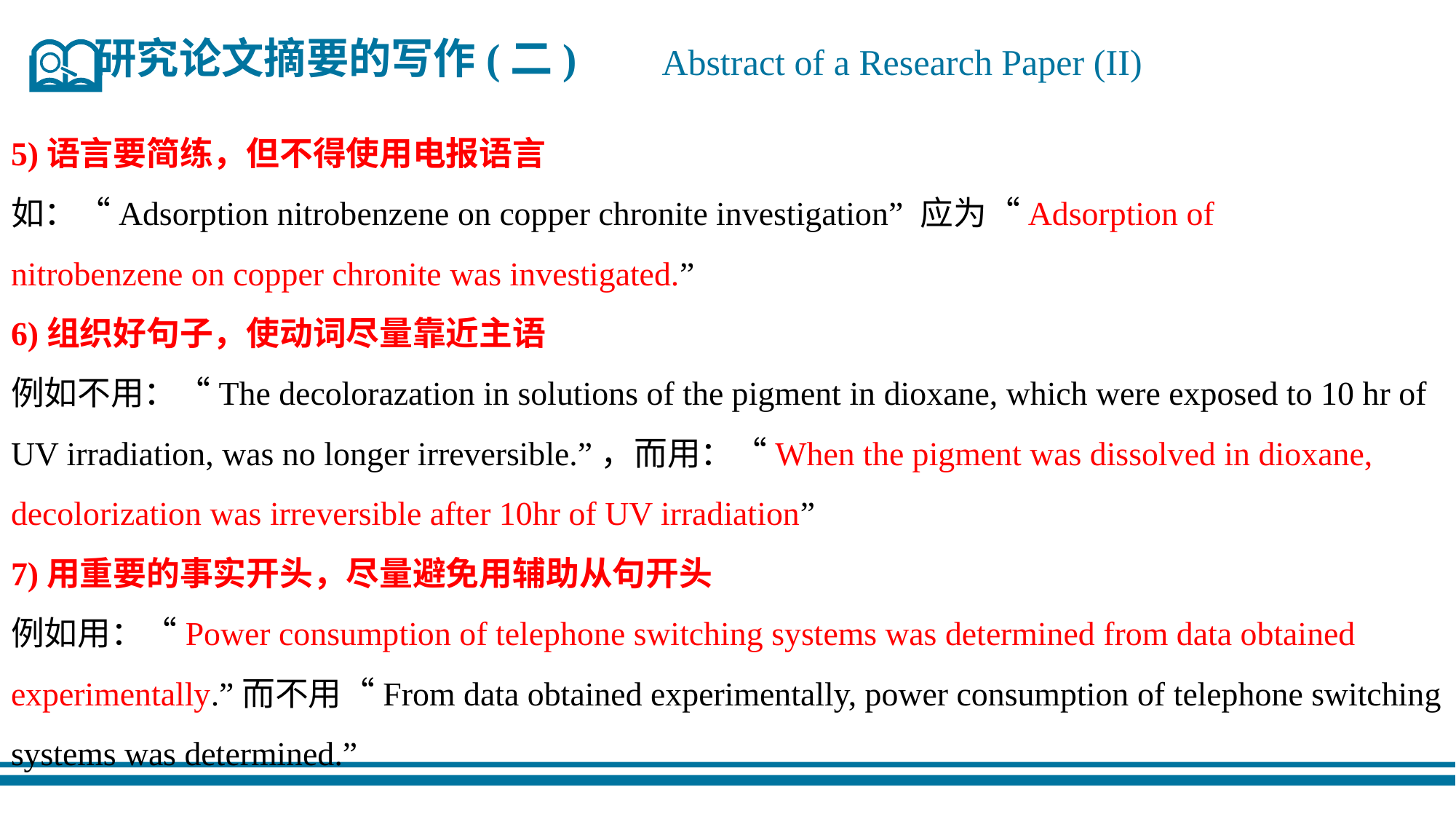

研究论文摘要的写作(二)
Abstract of a Research Paper (II)
5)语言要简练，但不得使用电报语言
如：“Adsorption nitrobenzene on copper chronite investigation” 应为“Adsorption of
nitrobenzene on copper chronite was investigated.”
6)组织好句子，使动词尽量靠近主语
例如不用：“The decolorazation in solutions of the pigment in dioxane, which were exposed to 10 hr of UV irradiation, was no longer irreversible.”，而用：“When the pigment was dissolved in dioxane, decolorization was irreversible after 10hr of UV irradiation”
7)用重要的事实开头，尽量避免用辅助从句开头
例如用：“Power consumption of telephone switching systems was determined from data obtained experimentally.”而不用“From data obtained experimentally, power consumption of telephone switching systems was determined.”